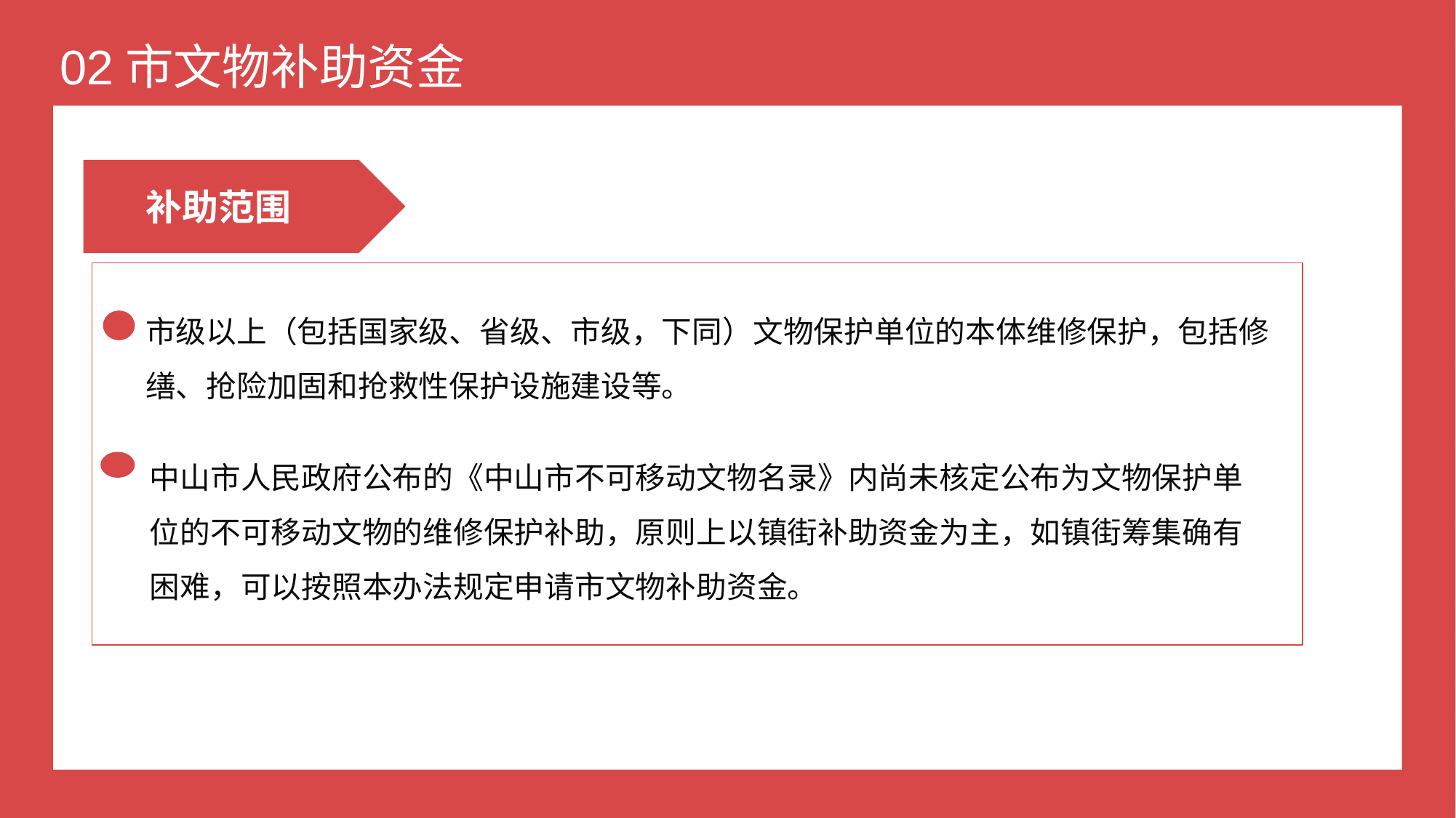

补助范围

市级以上（包括国家级、省级、市级，下同）文物保护单位的本体维修保护，包括修缮、抢险加固和抢救性保护设施建设等。

中山市人民政府公布的《中山市不可移动文物名录》内尚未核定公布为文物保护单位的不可移动文物的维修保护补助，原则上以镇街补助资金为主，如镇街筹集确有困难，可以按照本办法规定申请市文物补助资金。